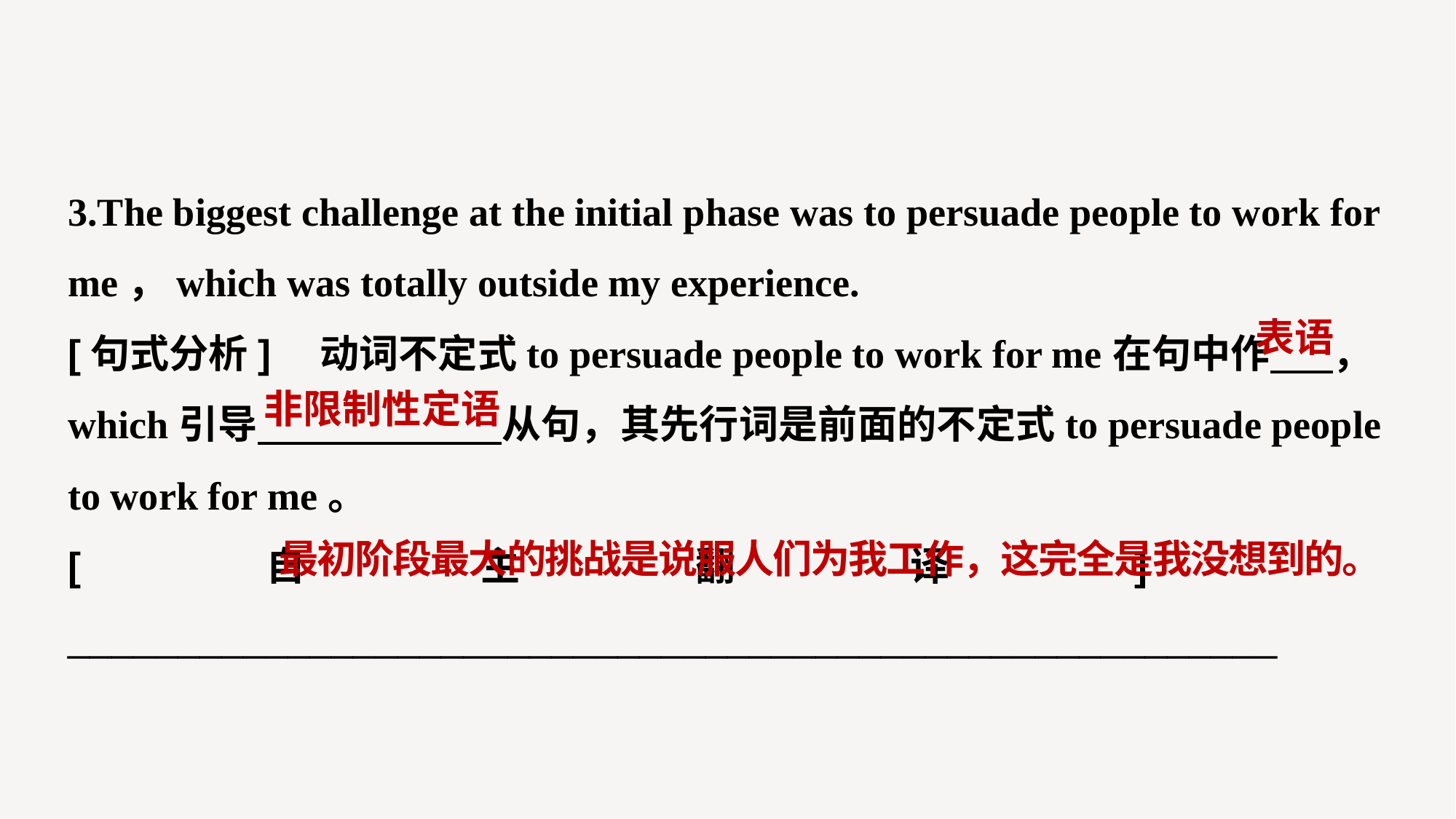

3.The biggest challenge at the initial phase was to persuade people to work for me，which was totally outside my experience.
[句式分析]　动词不定式to persuade people to work for me在句中作       ，which引导                           从句，其先行词是前面的不定式to persuade people to work for me。
[自主翻译]　_______________________________________________________
表语
非限制性定语
                           最初阶段最大的挑战是说服人们为我工作，这完全是我没想到的。